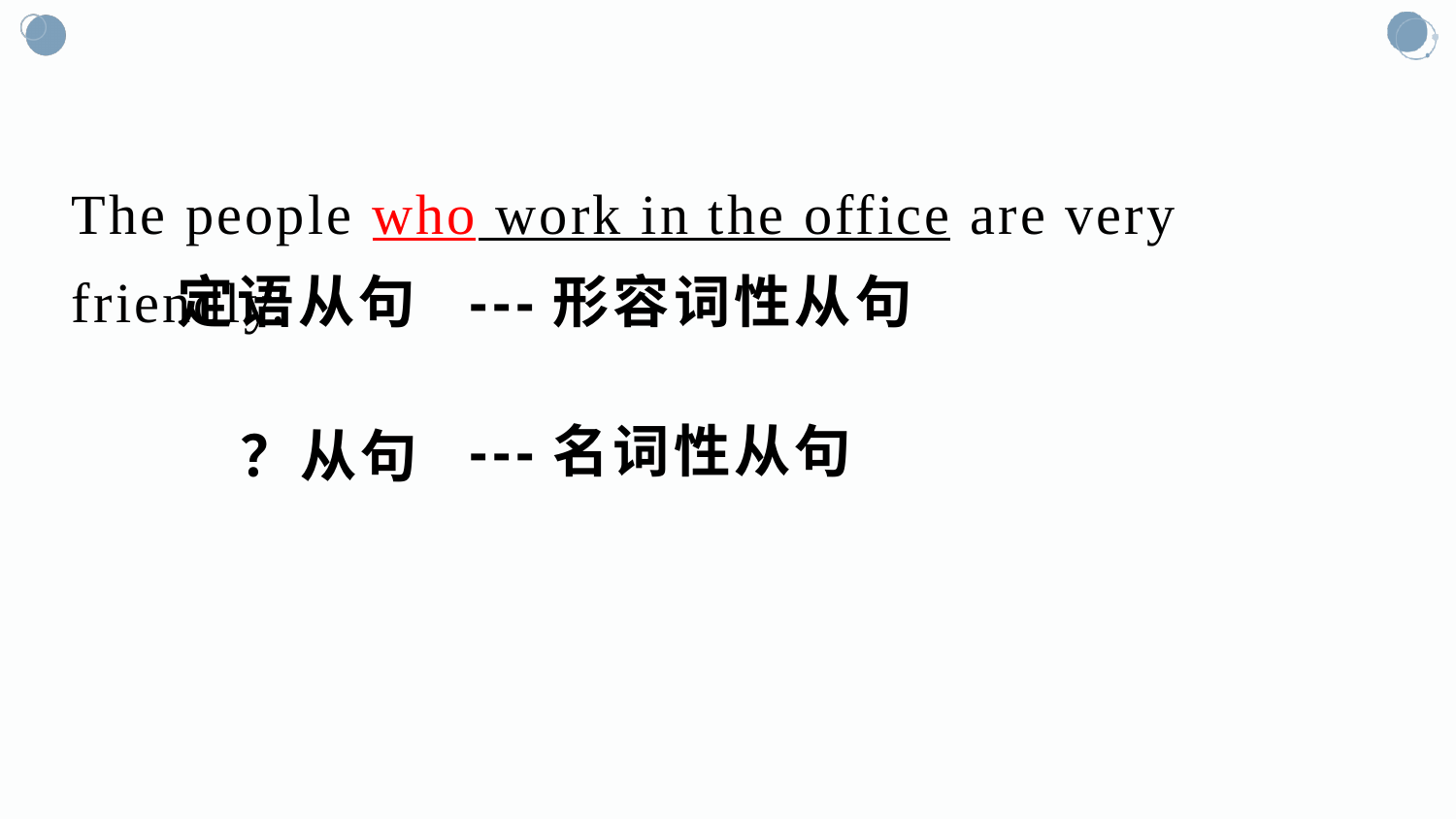

The people who work in the office are very friendly.
---形容词性从句
# 定语从句
---名词性从句
？从句